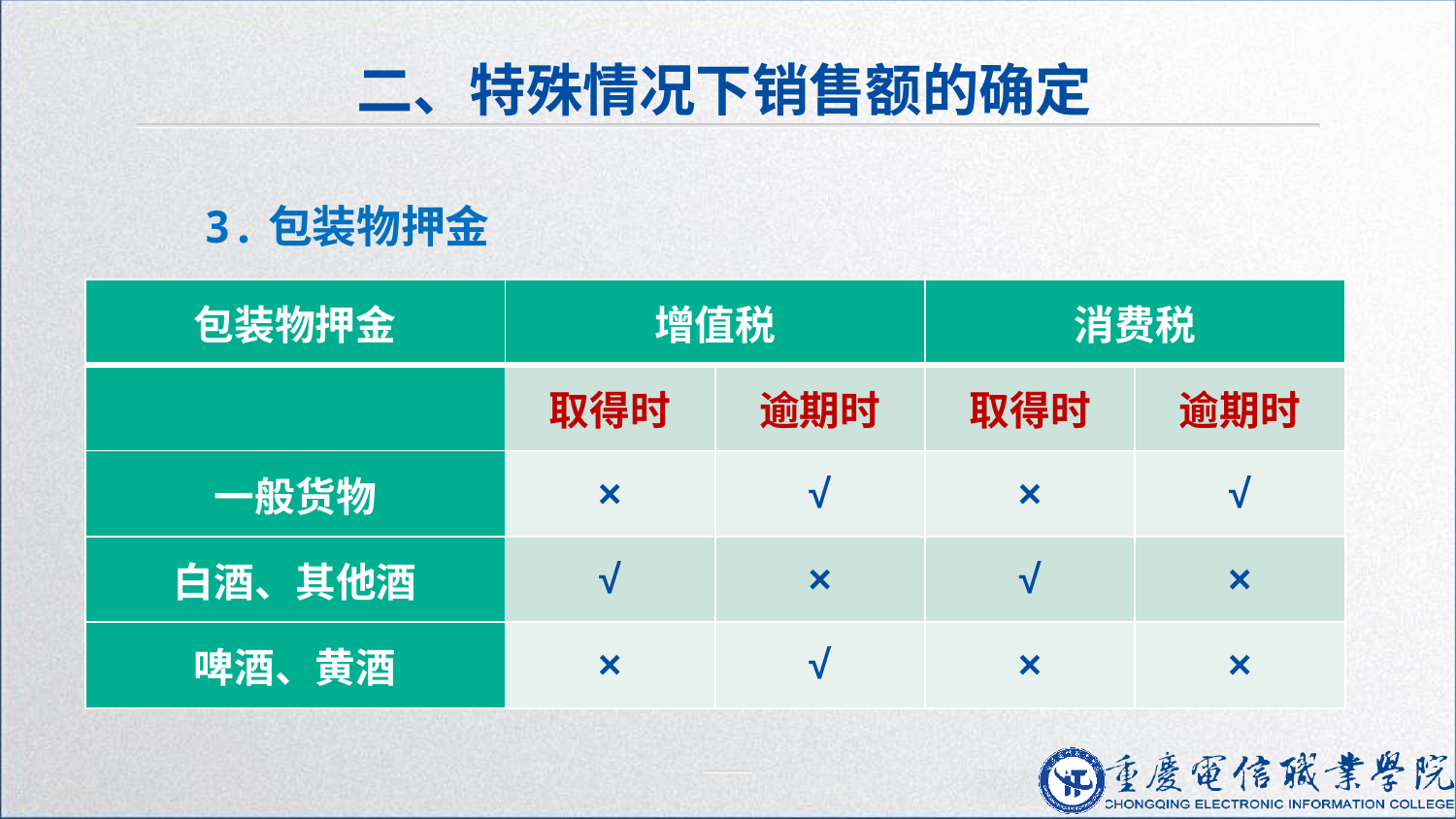

二、特殊情况下销售额的确定
3.包装物押金
| 包装物押金 | 增值税 |  | 消费税 |  |
| --- | --- | --- | --- | --- |
|  | 取得时 | 逾期时 | 取得时 | 逾期时 |
| 一般货物 | × | √ | × | √ |
| 白酒、其他酒 | √ | × | √ | × |
| 啤酒、黄酒 | × | √ | × | × |